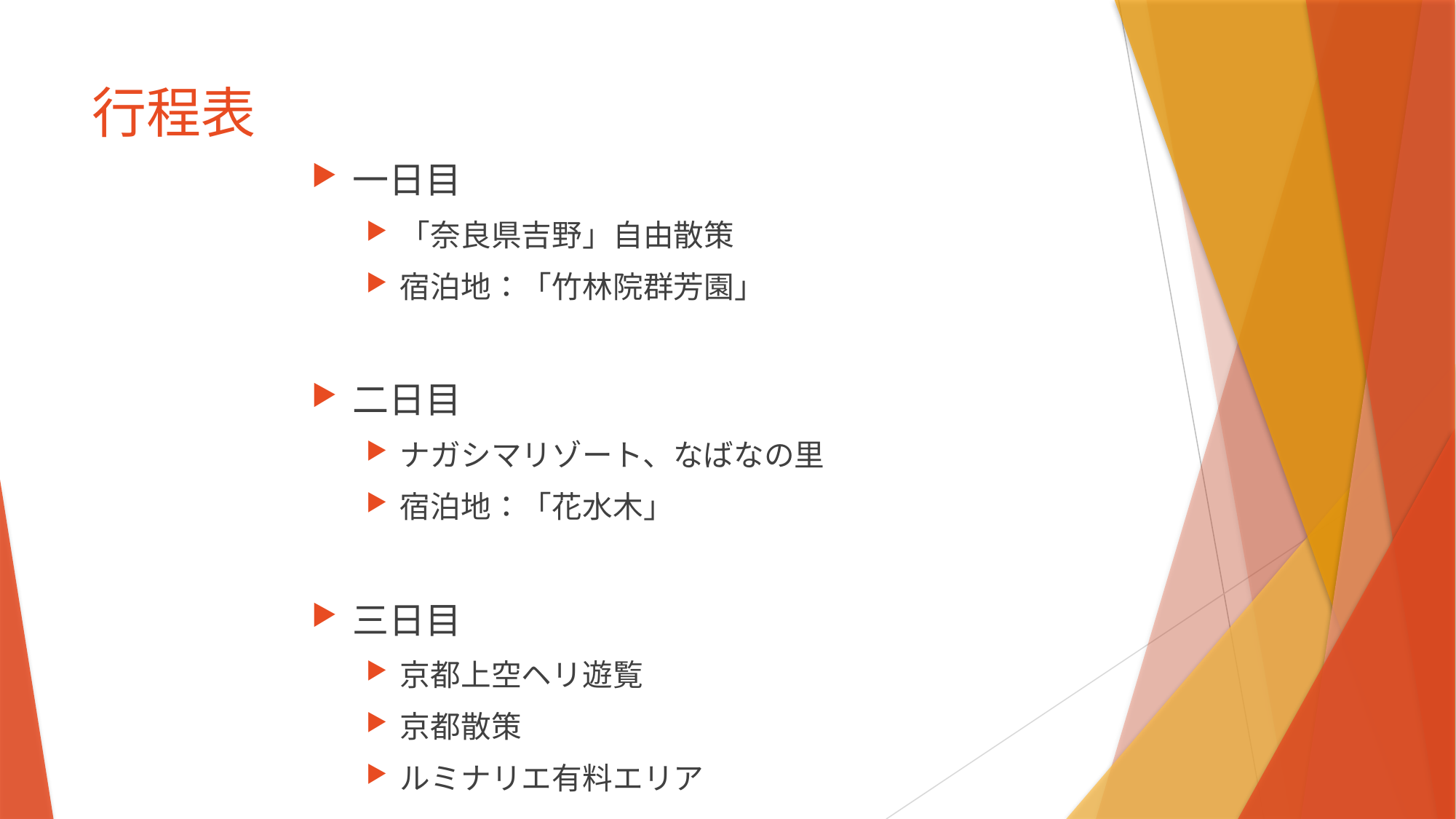

# 行程表
一日目
「奈良県吉野」自由散策
宿泊地：「竹林院群芳園」

二日目
ナガシマリゾート、なばなの里
宿泊地：「花水木」

三日目
京都上空ヘリ遊覧
京都散策
ルミナリエ有料エリア